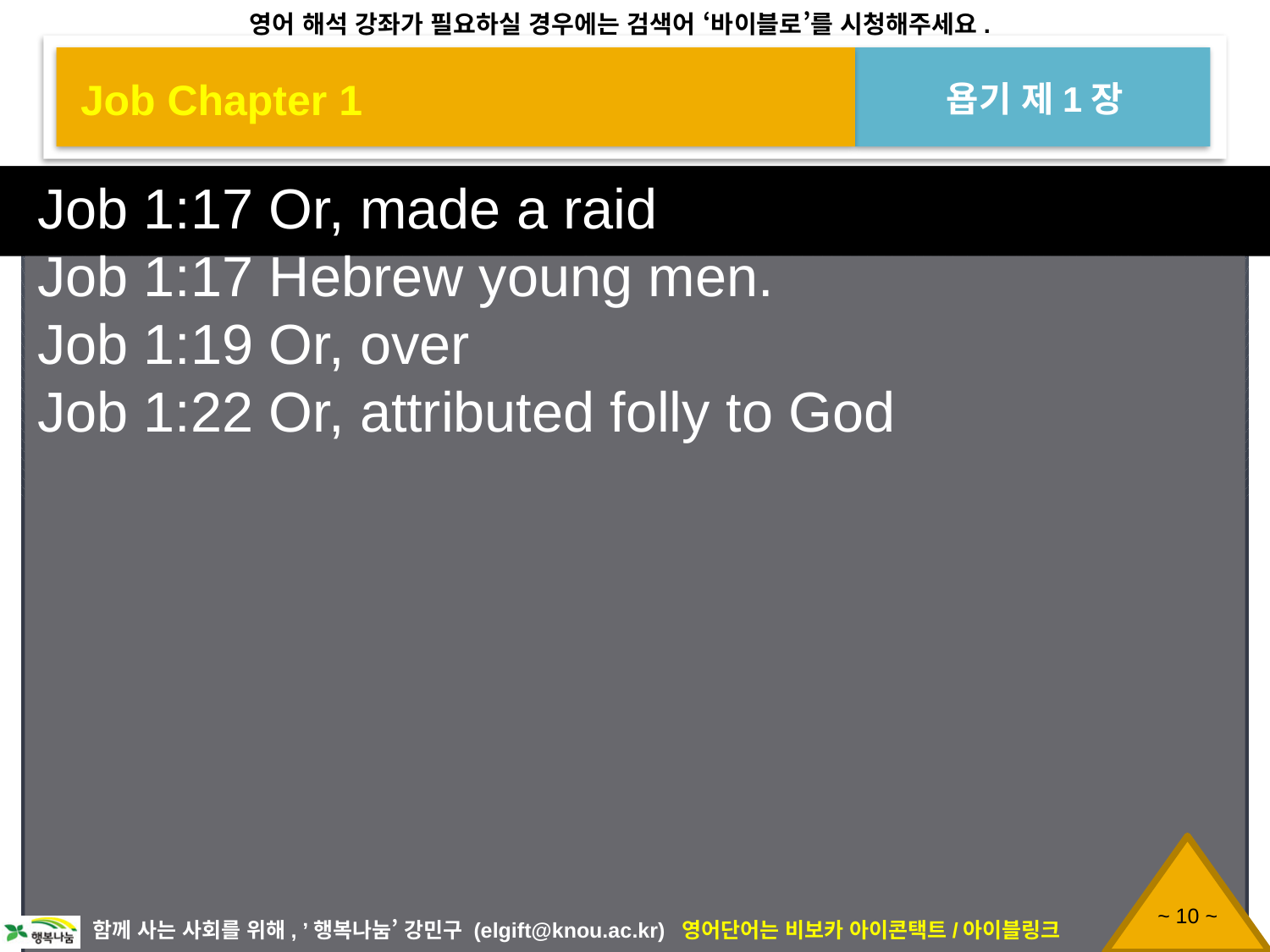

Job Chapter 1
욥기 제1장
Job 1:17 Or, made a raid
Job 1:17 Hebrew young men.
Job 1:19 Or, over
Job 1:22 Or, attributed folly to God